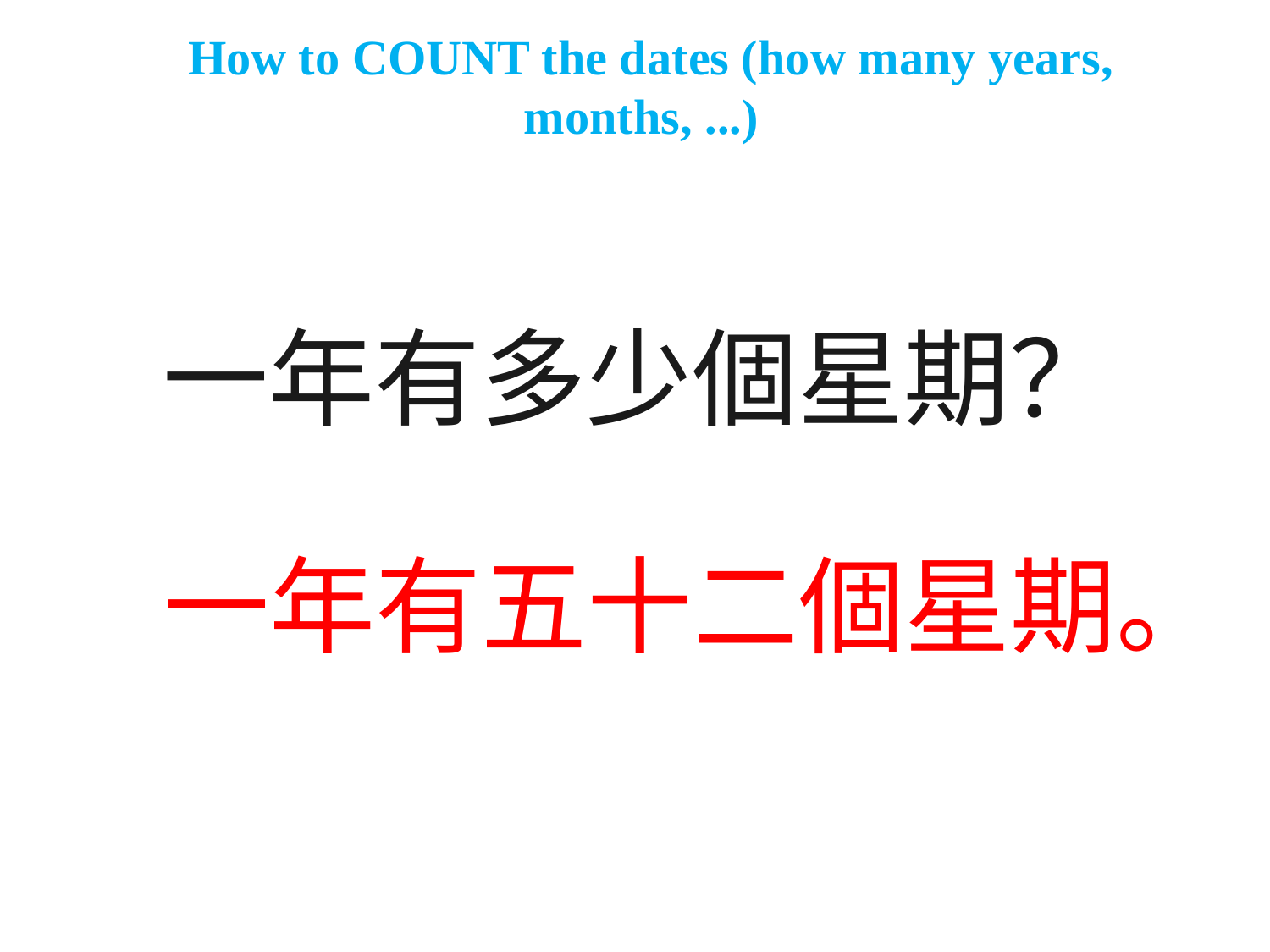

# How to COUNT the dates (how many years, months, ...)
一年有多少個星期？
一年有五十二個星期。